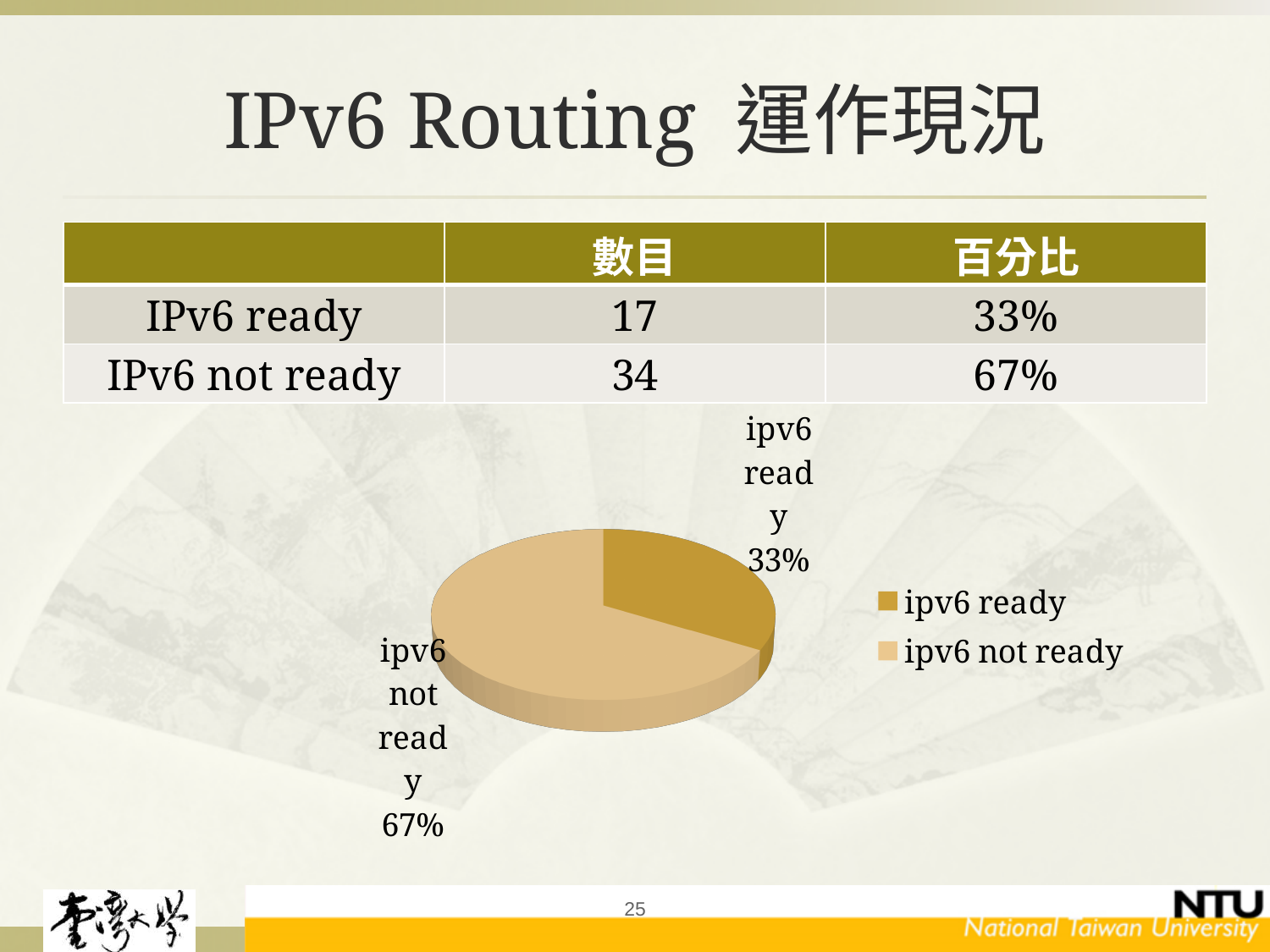

# IPv6 Routing 運作現況
|  | 數目 | 百分比 |
| --- | --- | --- |
| IPv6 ready | 17 | 33% |
| IPv6 not ready | 34 | 67% |

[unsupported chart]

25